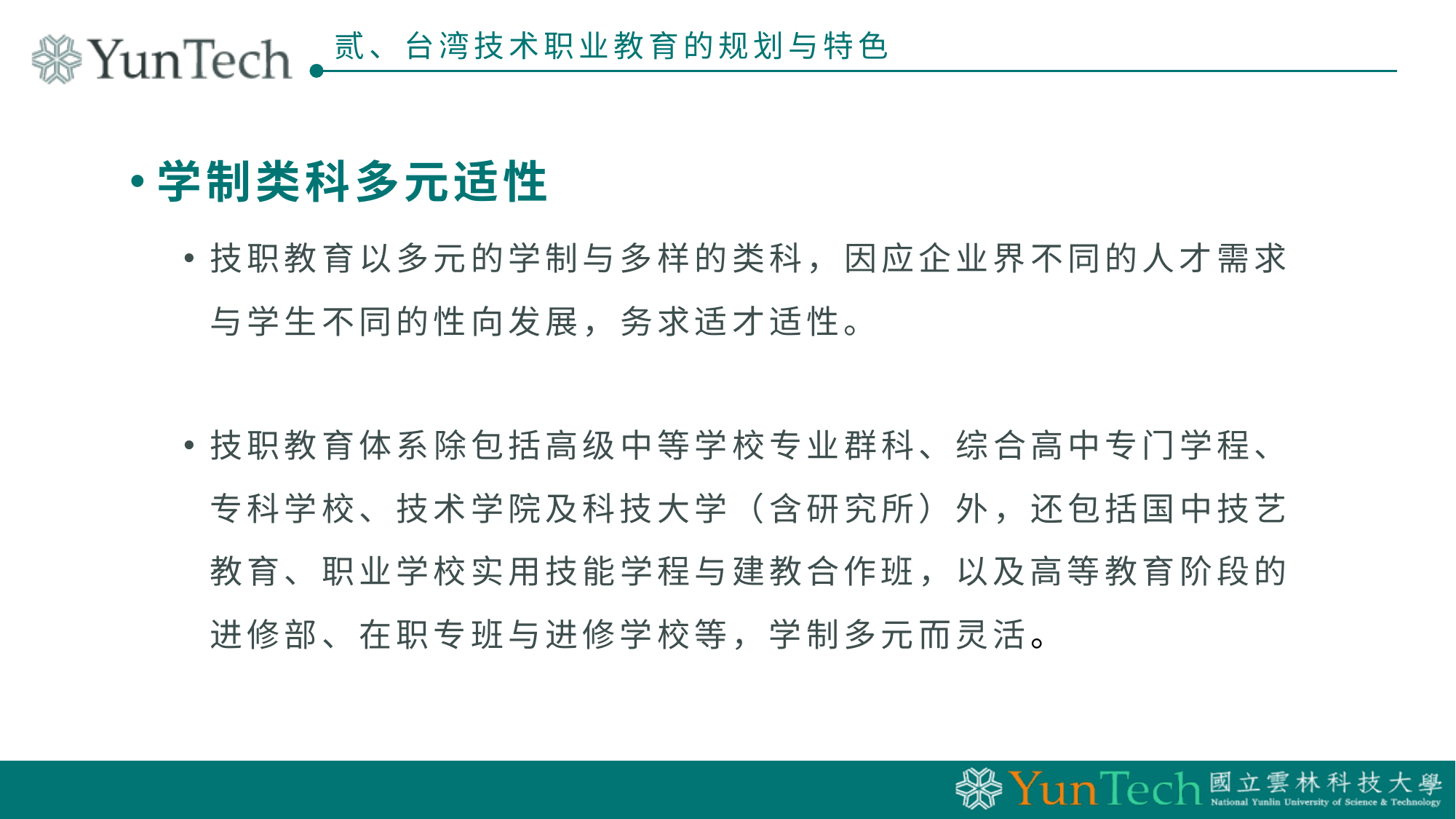

学制类科多元适性
技职教育以多元的学制与多样的类科，因应企业界不同的人才需求与学生不同的性向发展，务求适才适性。

技职教育体系除包括高级中等学校专业群科、综合高中专门学程、专科学校、技术学院及科技大学（含研究所）外，还包括国中技艺教育、职业学校实用技能学程与建教合作班，以及高等教育阶段的进修部、在职专班与进修学校等，学制多元而灵活。